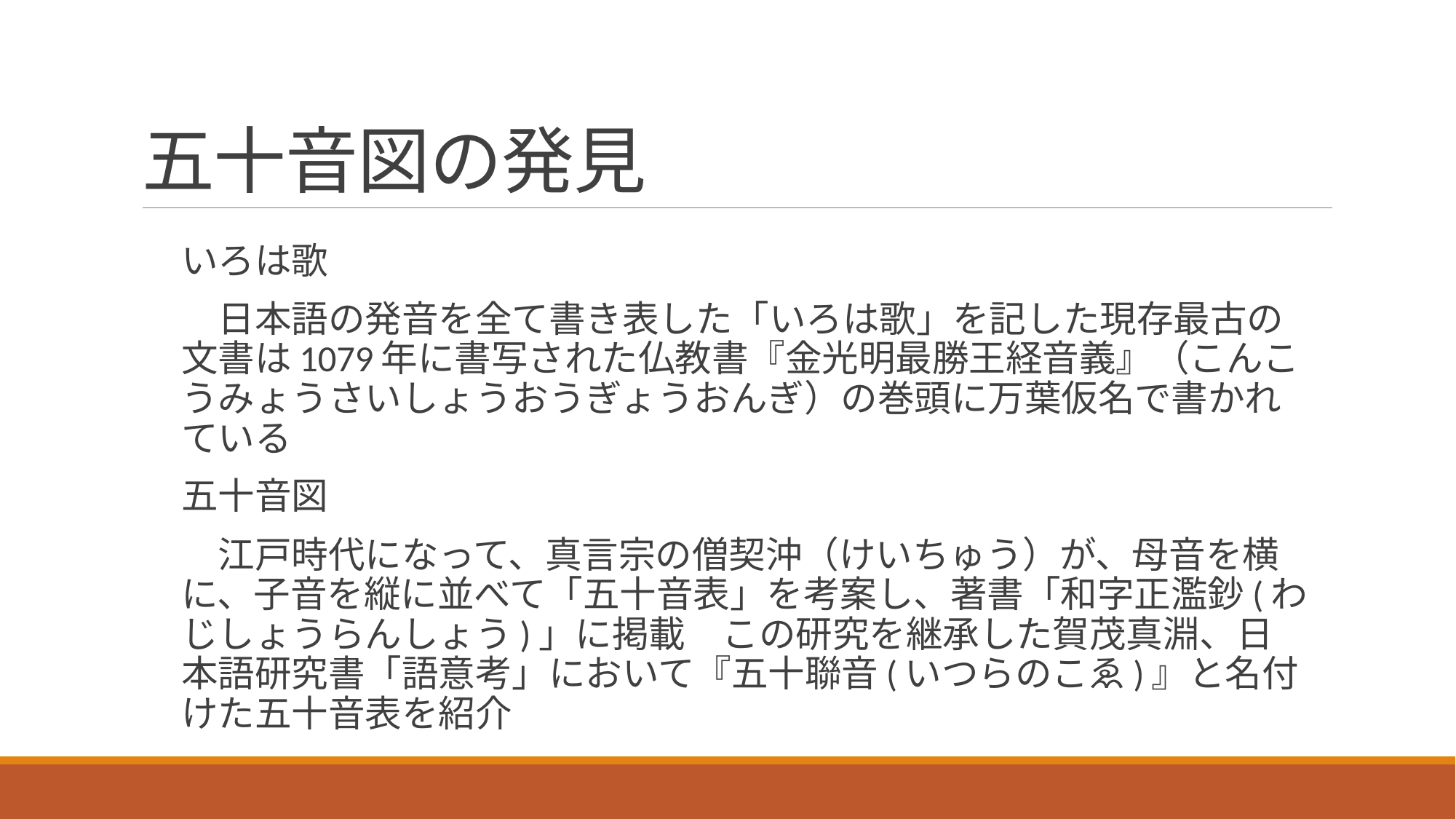

# 五十音図の発見
いろは歌
　日本語の発音を全て書き表した「いろは歌」を記した現存最古の文書は1079年に書写された仏教書『金光明最勝王経音義』（こんこうみょうさいしょうおうぎょうおんぎ）の巻頭に万葉仮名で書かれている
五十音図
　江戸時代になって、真言宗の僧契沖（けいちゅう）が、母音を横に、子音を縦に並べて「五十音表」を考案し、著書「和字正濫鈔(わじしょうらんしょう)」に掲載　この研究を継承した賀茂真淵、日本語研究書「語意考」において『五十聯音(いつらのこゑ)』と名付けた五十音表を紹介